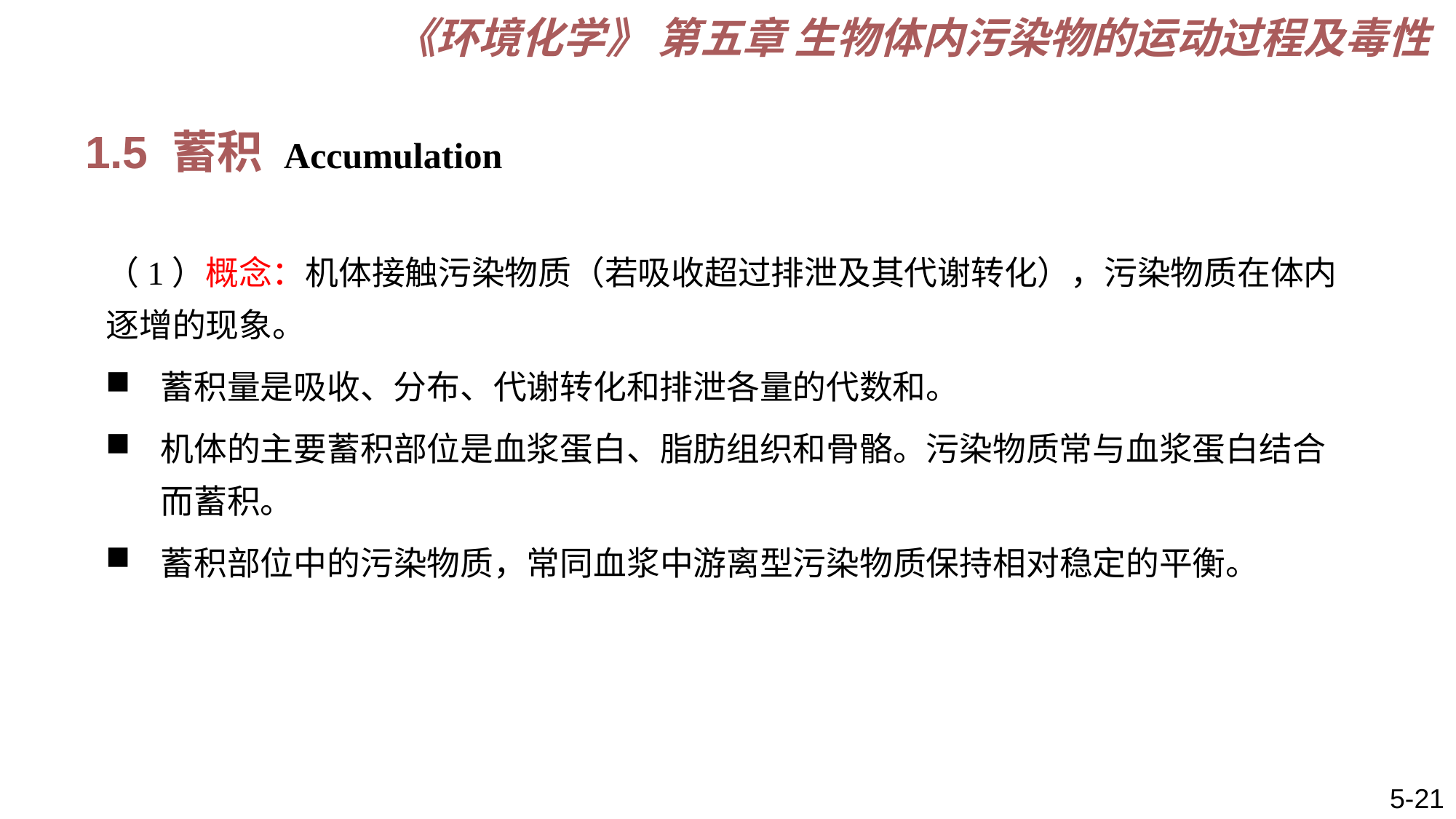

《环境化学》 第五章 生物体内污染物的运动过程及毒性
1.5 蓄积 Accumulation
（1）概念：机体接触污染物质（若吸收超过排泄及其代谢转化），污染物质在体内逐增的现象。
蓄积量是吸收、分布、代谢转化和排泄各量的代数和。
机体的主要蓄积部位是血浆蛋白、脂肪组织和骨骼。污染物质常与血浆蛋白结合而蓄积。
蓄积部位中的污染物质，常同血浆中游离型污染物质保持相对稳定的平衡。
5-21